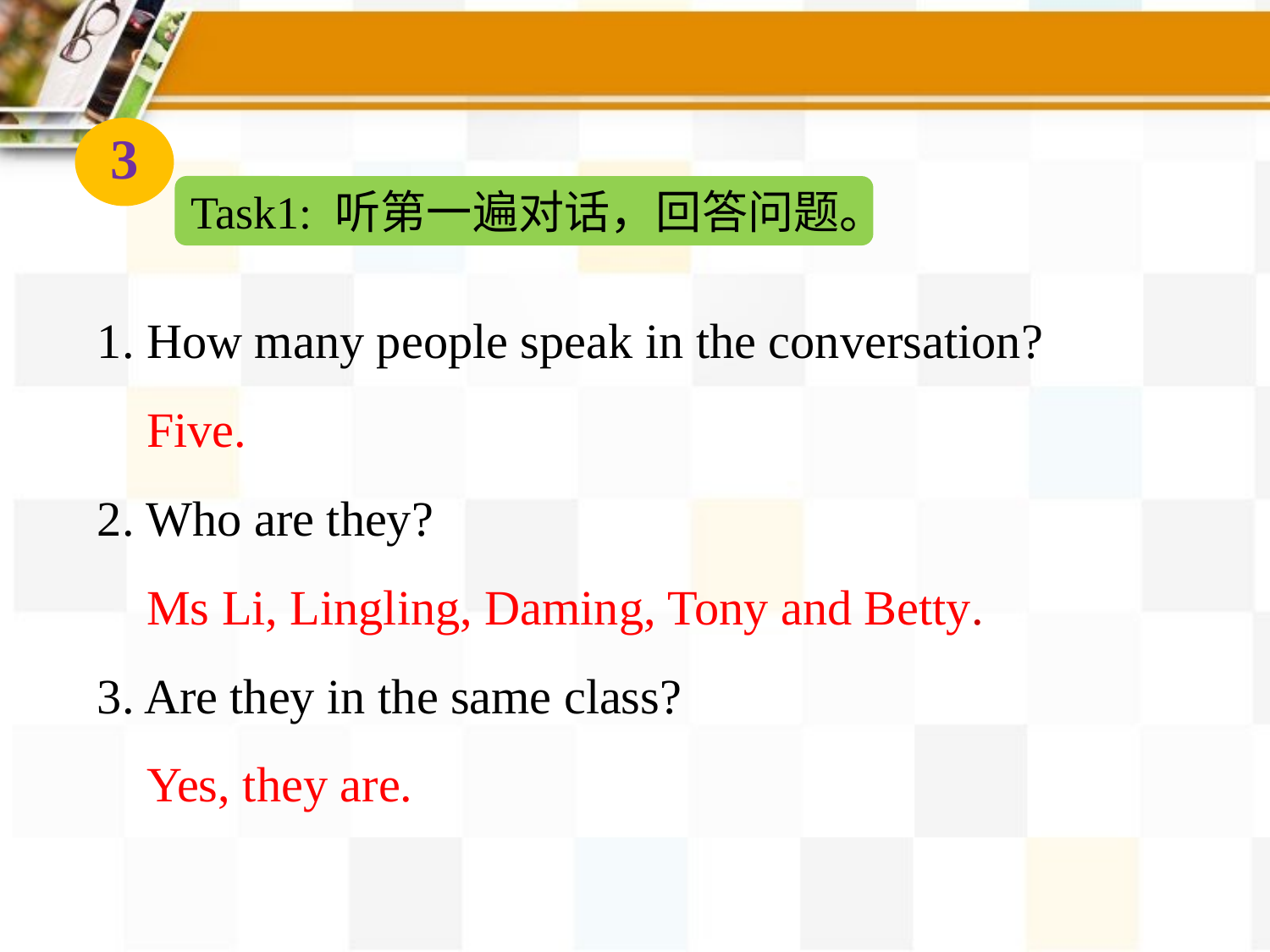

3

Task1: 听第一遍对话，回答问题。
1. How many people speak in the conversation?
    Five.
2. Who are they?
    Ms Li, Lingling, Daming, Tony and Betty.
3. Are they in the same class?
    Yes, they are.